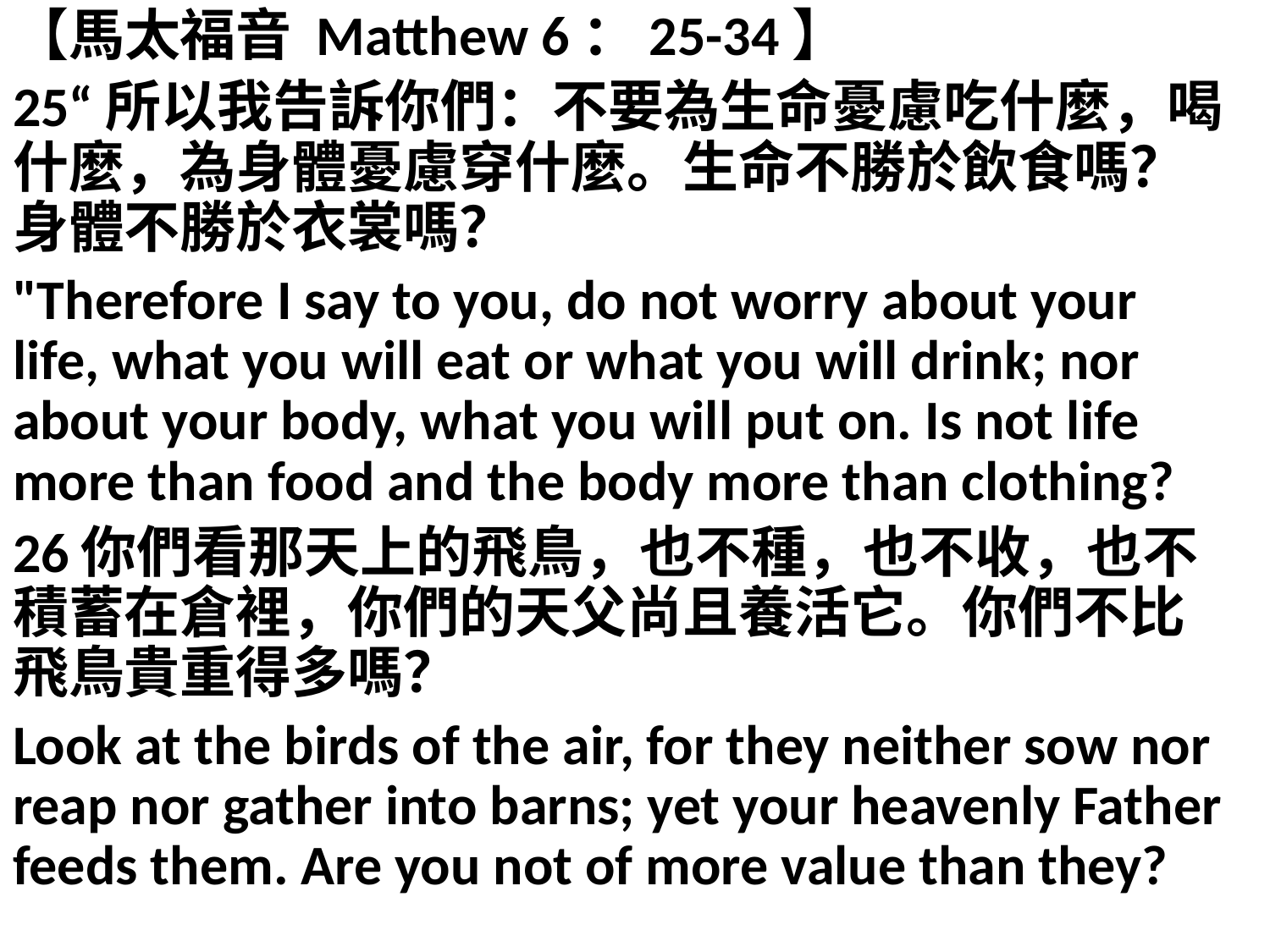

【馬太福音 Matthew 6：25-34】
25“所以我告訴你們：不要為生命憂慮吃什麼，喝什麼，為身體憂慮穿什麼。生命不勝於飲食嗎？身體不勝於衣裳嗎？
"Therefore I say to you, do not worry about your life, what you will eat or what you will drink; nor about your body, what you will put on. Is not life more than food and the body more than clothing?
26你們看那天上的飛鳥，也不種，也不收，也不積蓄在倉裡，你們的天父尚且養活它。你們不比飛鳥貴重得多嗎？
Look at the birds of the air, for they neither sow nor reap nor gather into barns; yet your heavenly Father feeds them. Are you not of more value than they?